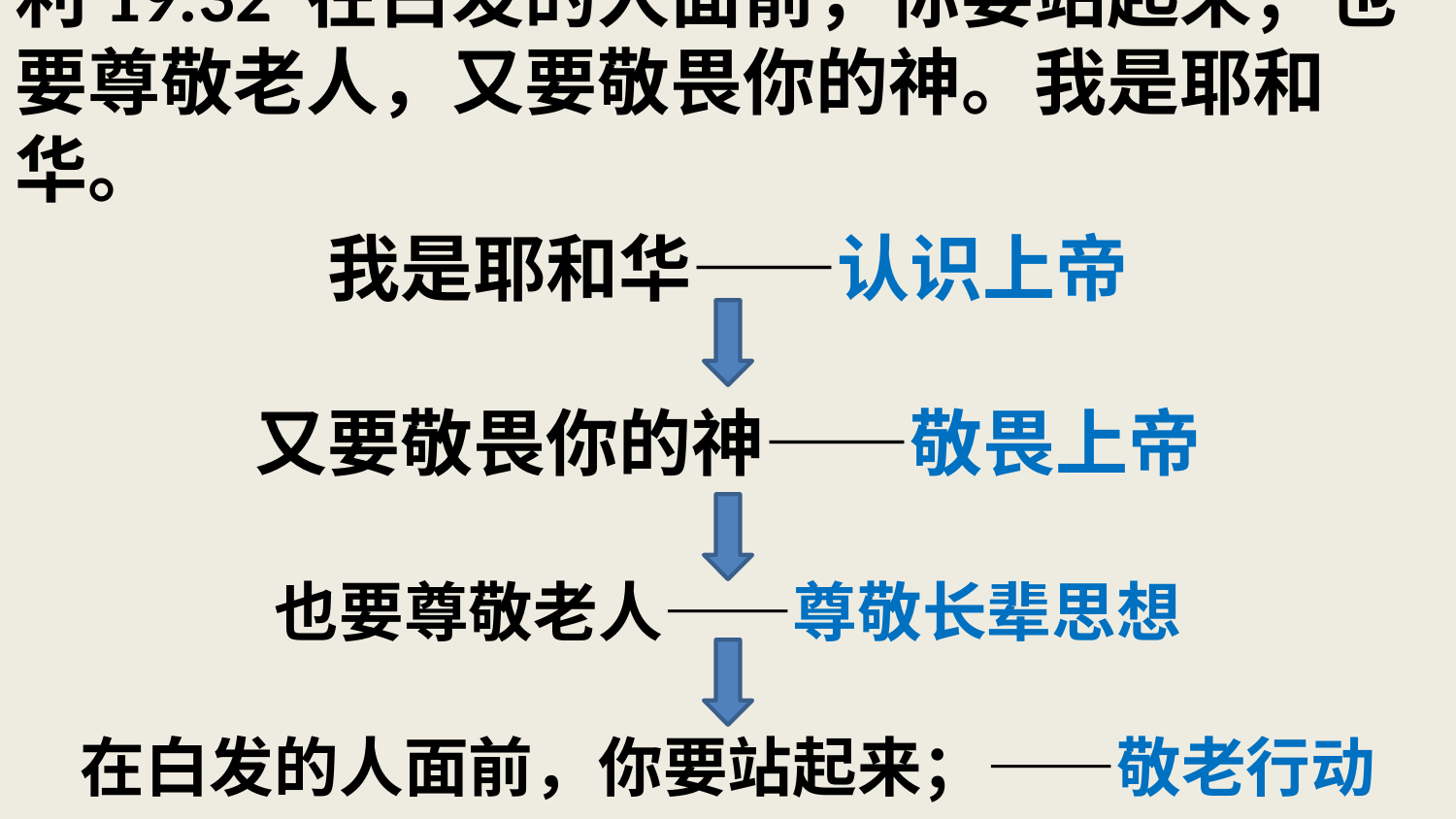

# 利19:32 在白发的人面前，你要站起来；也要尊敬老人，又要敬畏你的神。我是耶和华。
我是耶和华——认识上帝
又要敬畏你的神——敬畏上帝
也要尊敬老人——尊敬长辈思想
在白发的人面前，你要站起来；——敬老行动